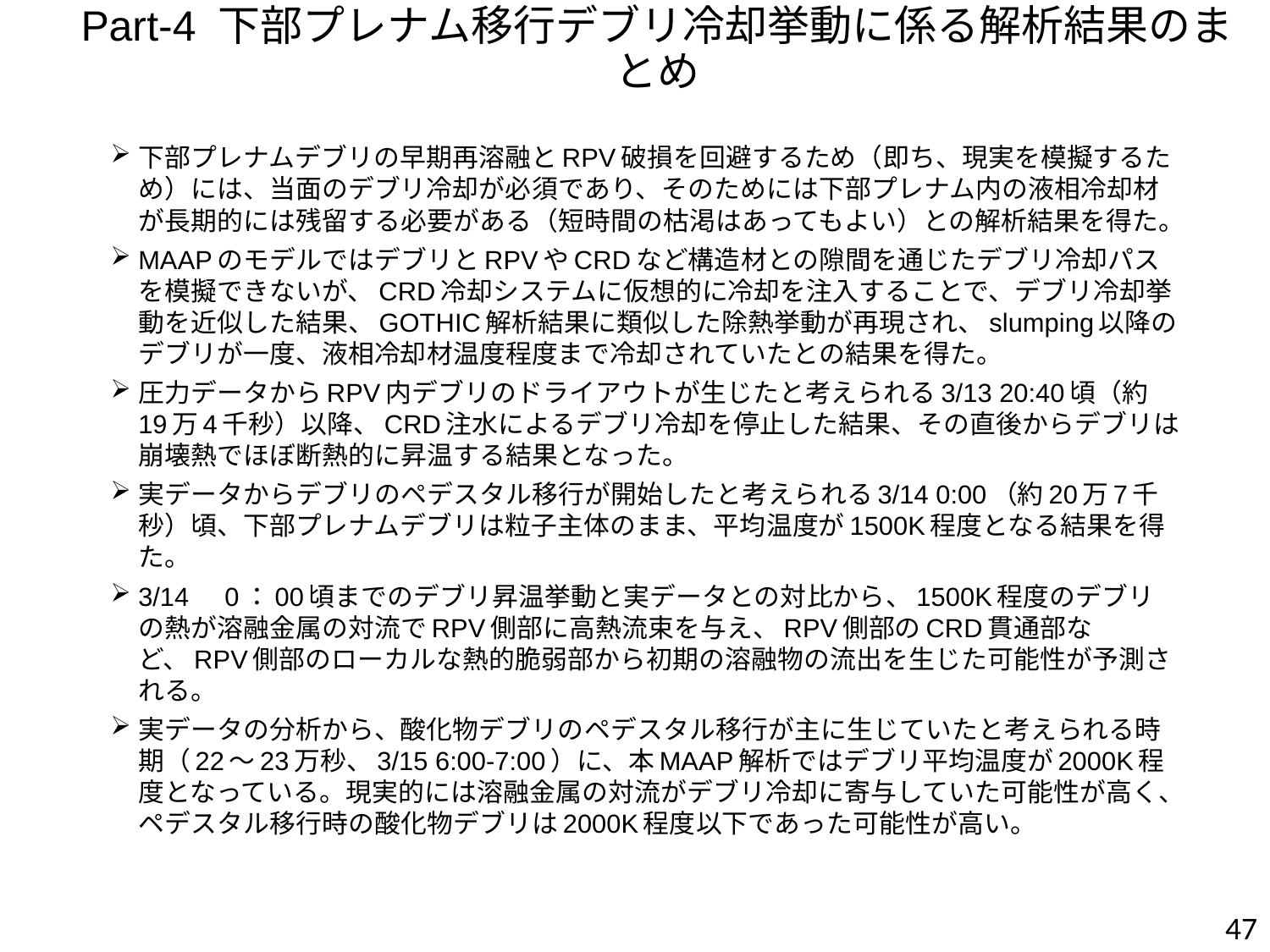

# Part-4 下部プレナム移行デブリ冷却挙動に係る解析結果のまとめ
下部プレナムデブリの早期再溶融とRPV破損を回避するため（即ち、現実を模擬するため）には、当面のデブリ冷却が必須であり、そのためには下部プレナム内の液相冷却材が長期的には残留する必要がある（短時間の枯渇はあってもよい）との解析結果を得た。
MAAPのモデルではデブリとRPVやCRDなど構造材との隙間を通じたデブリ冷却パスを模擬できないが、CRD冷却システムに仮想的に冷却を注入することで、デブリ冷却挙動を近似した結果、GOTHIC解析結果に類似した除熱挙動が再現され、slumping以降のデブリが一度、液相冷却材温度程度まで冷却されていたとの結果を得た。
圧力データからRPV内デブリのドライアウトが生じたと考えられる3/13 20:40頃（約19万4千秒）以降、CRD注水によるデブリ冷却を停止した結果、その直後からデブリは崩壊熱でほぼ断熱的に昇温する結果となった。
実データからデブリのペデスタル移行が開始したと考えられる3/14 0:00（約20万7千秒）頃、下部プレナムデブリは粒子主体のまま、平均温度が1500K程度となる結果を得た。
3/14　0：00頃までのデブリ昇温挙動と実データとの対比から、1500K程度のデブリの熱が溶融金属の対流でRPV側部に高熱流束を与え、RPV側部のCRD貫通部など、RPV側部のローカルな熱的脆弱部から初期の溶融物の流出を生じた可能性が予測される。
実データの分析から、酸化物デブリのペデスタル移行が主に生じていたと考えられる時期（22～23万秒、3/15 6:00-7:00）に、本MAAP解析ではデブリ平均温度が2000K程度となっている。現実的には溶融金属の対流がデブリ冷却に寄与していた可能性が高く、ペデスタル移行時の酸化物デブリは2000K程度以下であった可能性が高い。
47